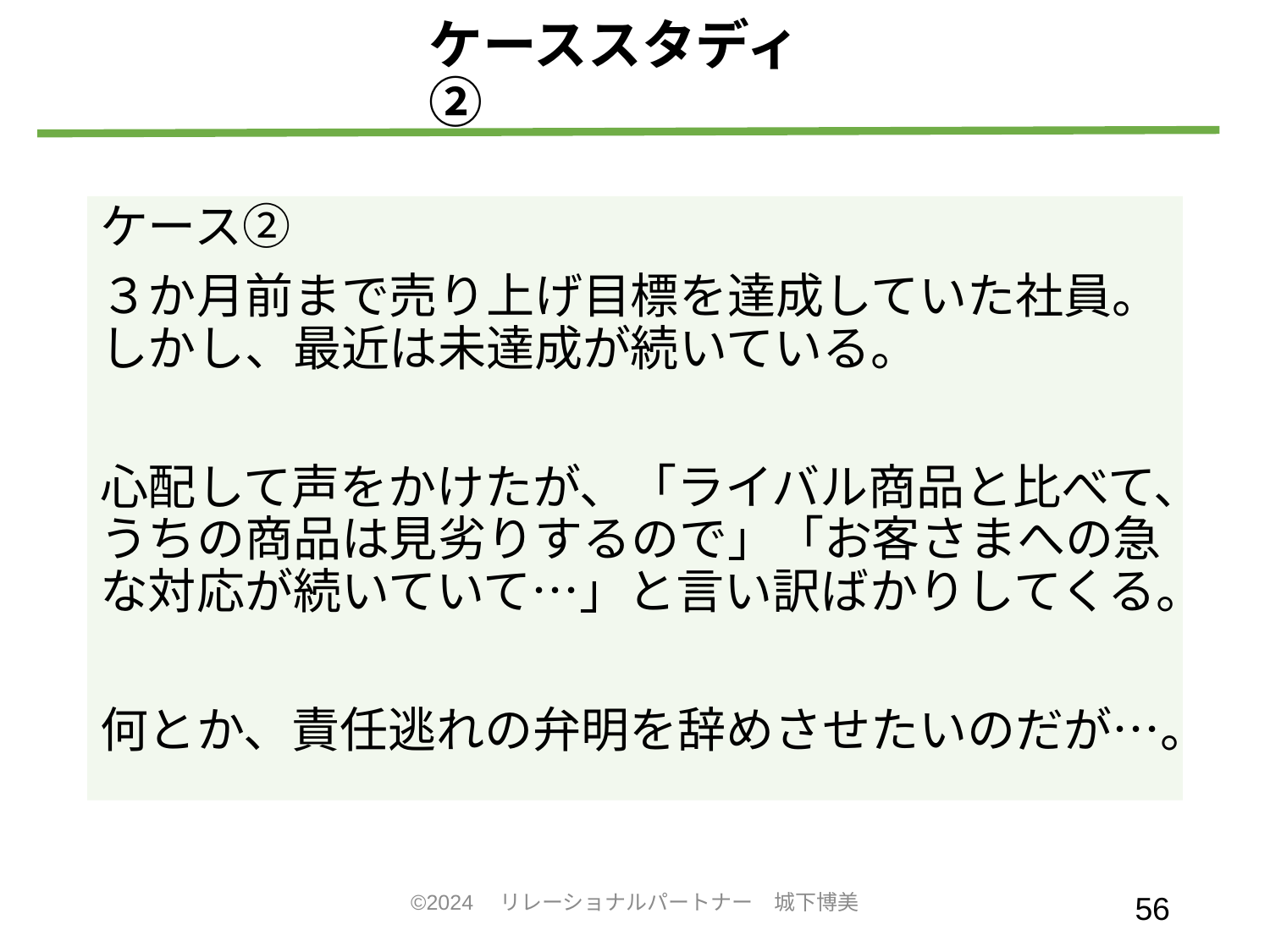

# ケーススタディ②
ケース②
３か月前まで売り上げ目標を達成していた社員。しかし、最近は未達成が続いている。

心配して声をかけたが、「ライバル商品と比べて、うちの商品は見劣りするので」「お客さまへの急な対応が続いていて…」と言い訳ばかりしてくる。

何とか、責任逃れの弁明を辞めさせたいのだが…。
©2024　リレーショナルパートナー　城下博美
56